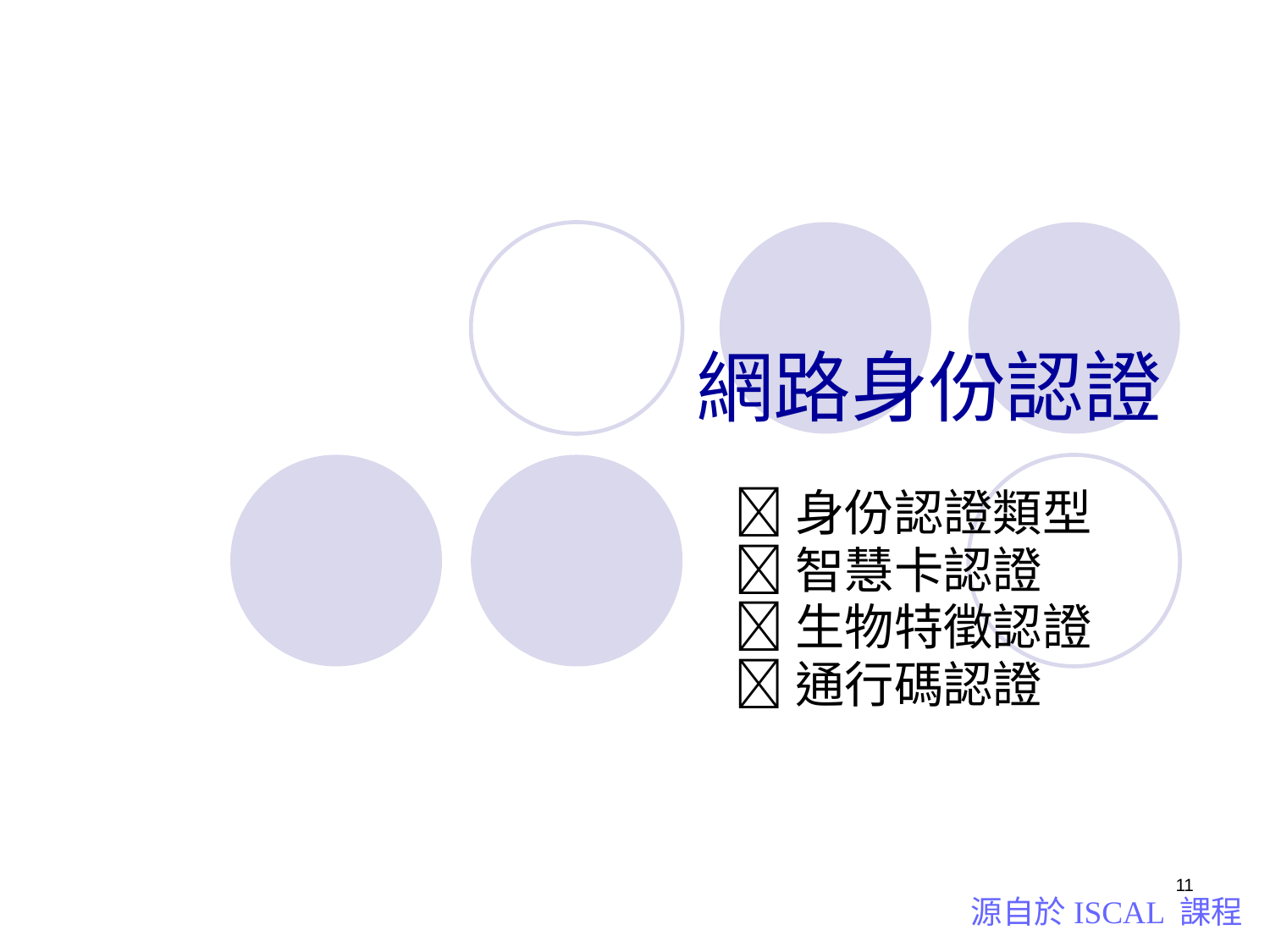

# 網路身份認證
			     •身份認證類型
			     •智慧卡認證
			     •生物特徵認證
			     •通行碼認證
11
源自於ISCAL 課程